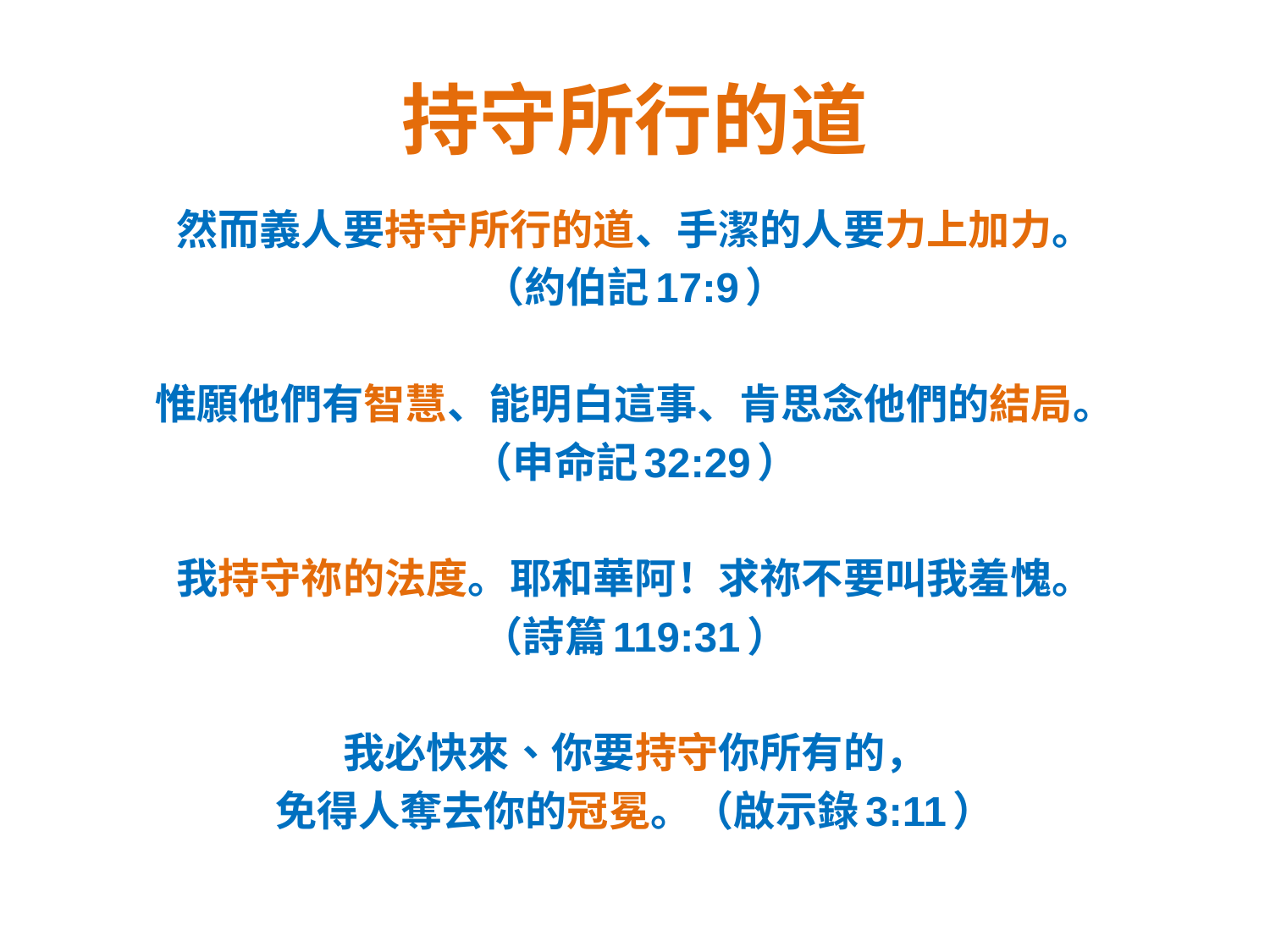

# 持守所行的道
然而義人要持守所行的道、手潔的人要力上加力。
（約伯記17:9）

惟願他們有智慧、能明白這事、肯思念他們的結局。
（申命記32:29）

我持守祢的法度。耶和華阿！求祢不要叫我羞愧。
（詩篇119:31）

我必快來、你要持守你所有的，
免得人奪去你的冠冕。（啟示錄3:11）